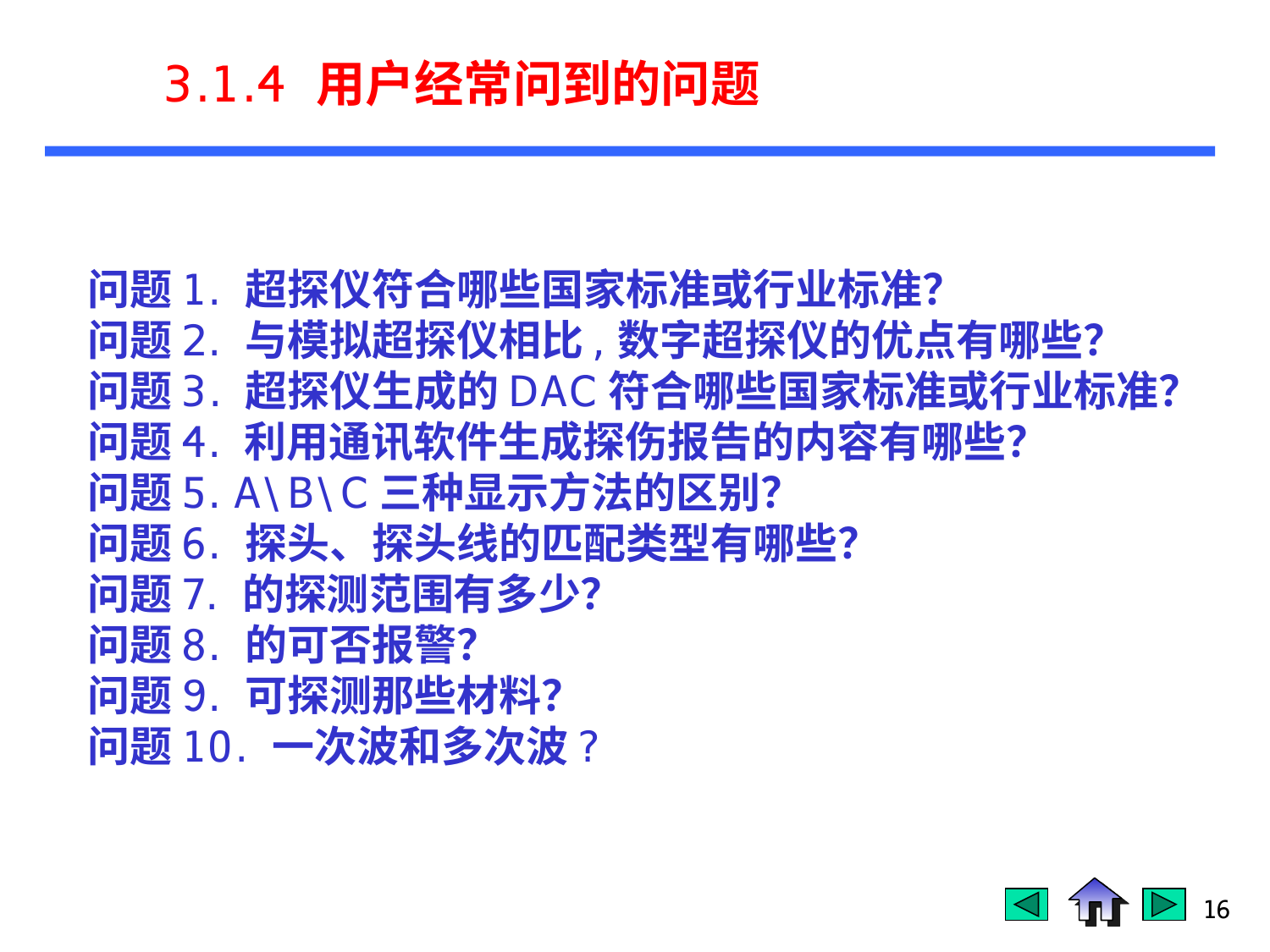

3.1.4 用户经常问到的问题
问题1. 超探仪符合哪些国家标准或行业标准？
问题2. 与模拟超探仪相比,数字超探仪的优点有哪些？
问题3. 超探仪生成的DAC符合哪些国家标准或行业标准？
问题4. 利用通讯软件生成探伤报告的内容有哪些？
问题5. A\B\C三种显示方法的区别？
问题6. 探头、探头线的匹配类型有哪些？
问题7. 的探测范围有多少？
问题8. 的可否报警？
问题9. 可探测那些材料？
问题10. 一次波和多次波?
16